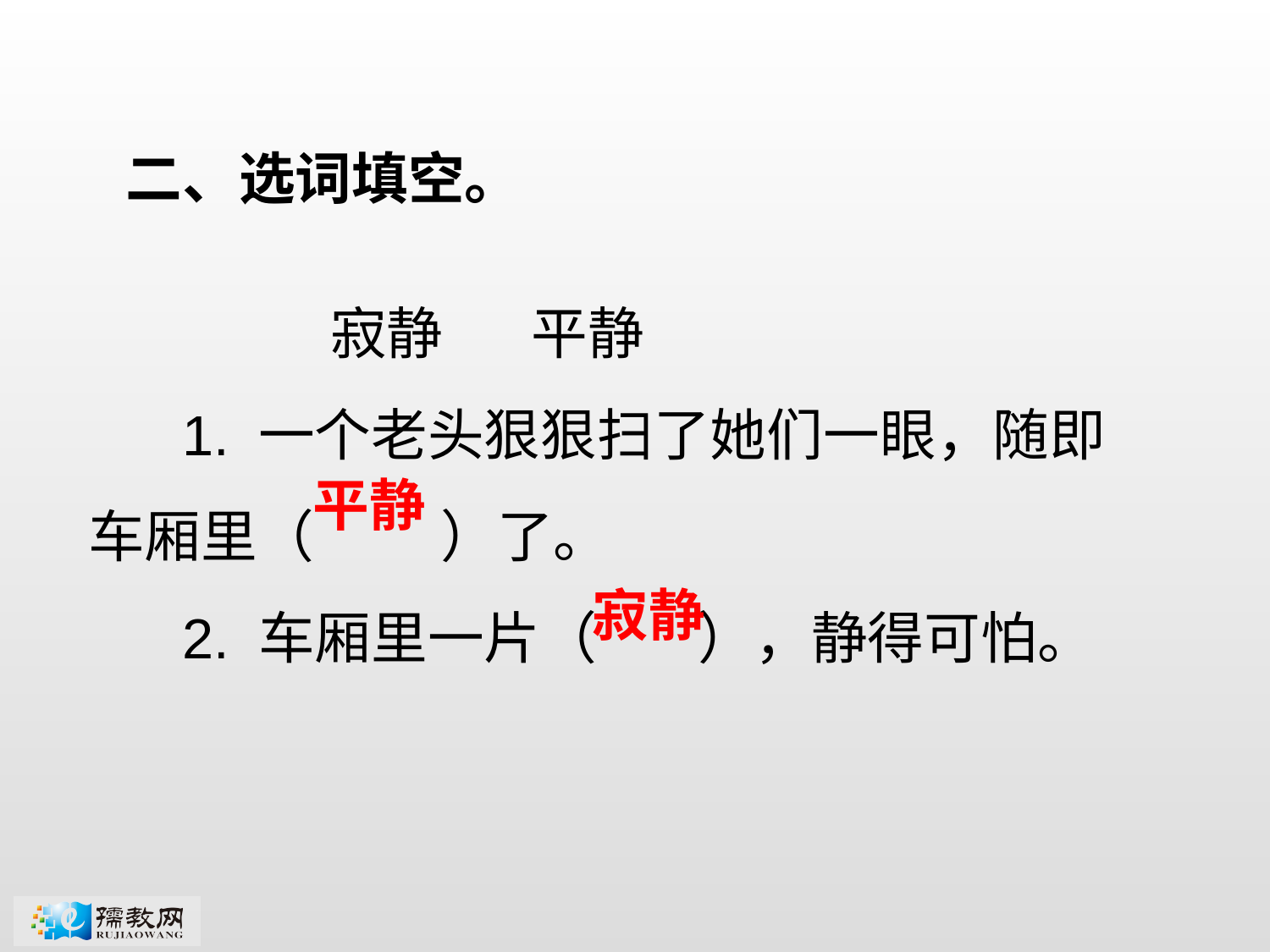

二、选词填空。

                  寂静       平静
      1. 一个老头狠狠扫了她们一眼，随即车厢里（          ）了。
      2. 车厢里一片（        ），静得可怕。
平静
寂静